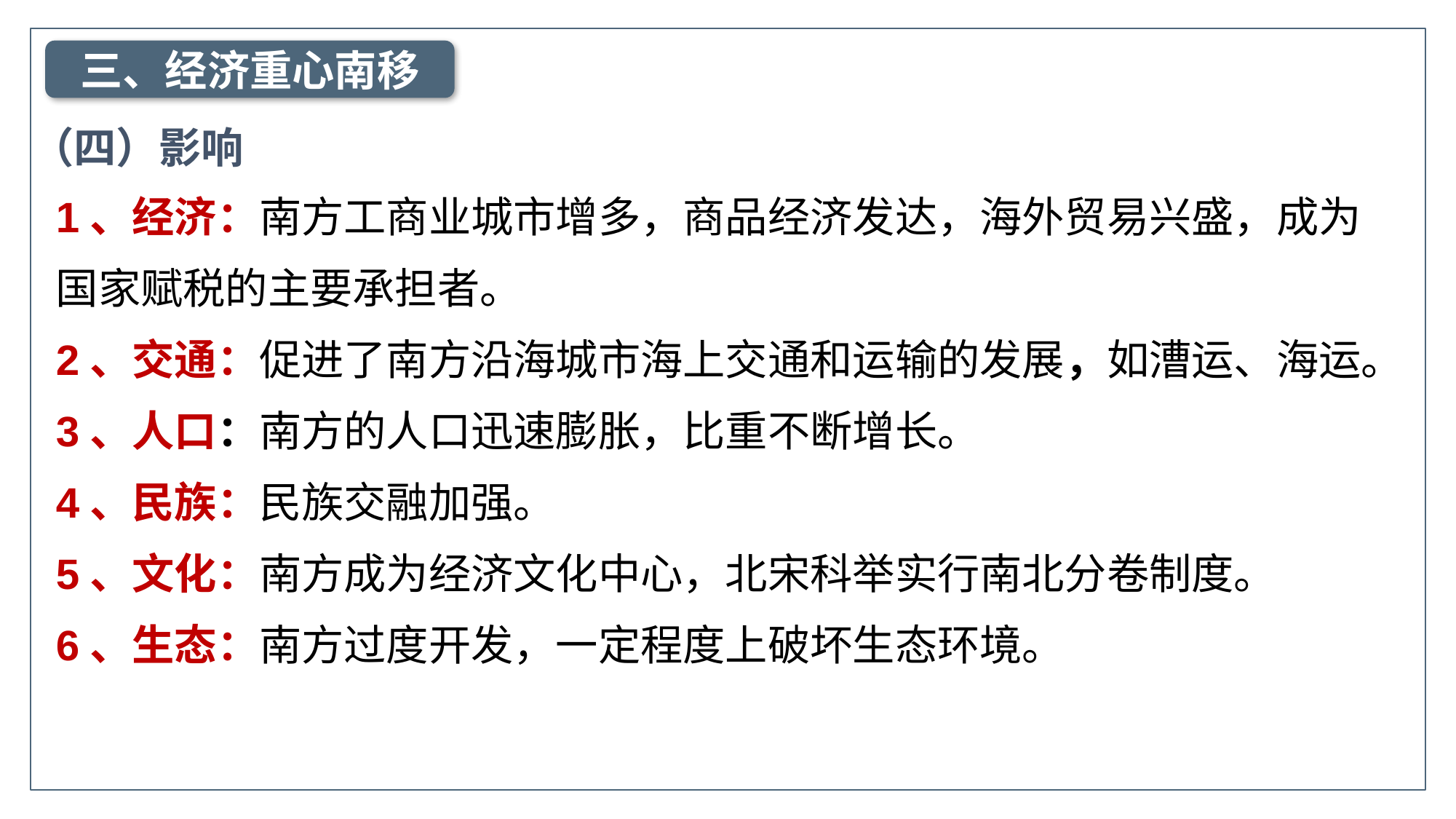

三、经济重心南移
（四）影响
1、经济：南方工商业城市增多，商品经济发达，海外贸易兴盛，成为国家赋税的主要承担者。
2、交通：促进了南方沿海城市海上交通和运输的发展，如漕运、海运。
3、人口：南方的人口迅速膨胀，比重不断增长。
4、民族：民族交融加强。
5、文化：南方成为经济文化中心，北宋科举实行南北分卷制度。
6、生态：南方过度开发，一定程度上破坏生态环境。